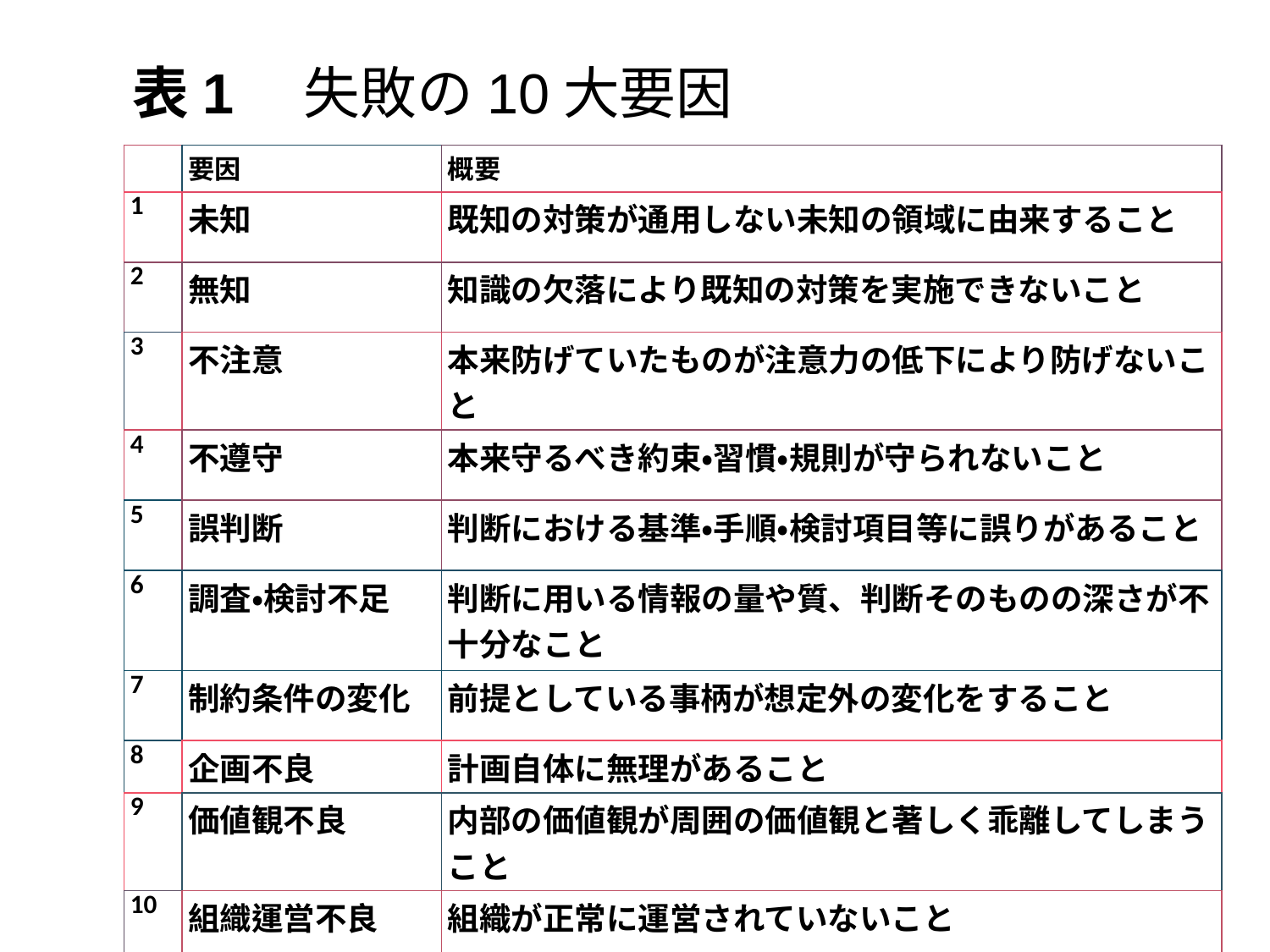

表1　失敗の10大要因

|  | 要因 | 概要 |
| --- | --- | --- |
| 1 | 未知 | 既知の対策が通用しない未知の領域に由来すること |
| 2 | 無知 | 知識の欠落により既知の対策を実施できないこと |
| 3 | 不注意 | 本来防げていたものが注意力の低下により防げないこと |
| 4 | 不遵守 | 本来守るべき約束・習慣・規則が守られないこと |
| 5 | 誤判断 | 判断における基準・手順・検討項目等に誤りがあること |
| 6 | 調査・検討不足 | 判断に用いる情報の量や質、判断そのものの深さが不十分なこと |
| 7 | 制約条件の変化 | 前提としている事柄が想定外の変化をすること |
| 8 | 企画不良 | 計画自体に無理があること |
| 9 | 価値観不良 | 内部の価値観が周囲の価値観と著しく乖離してしまうこと |
| 10 | 組織運営不良 | 組織が正常に運営されていないこと |